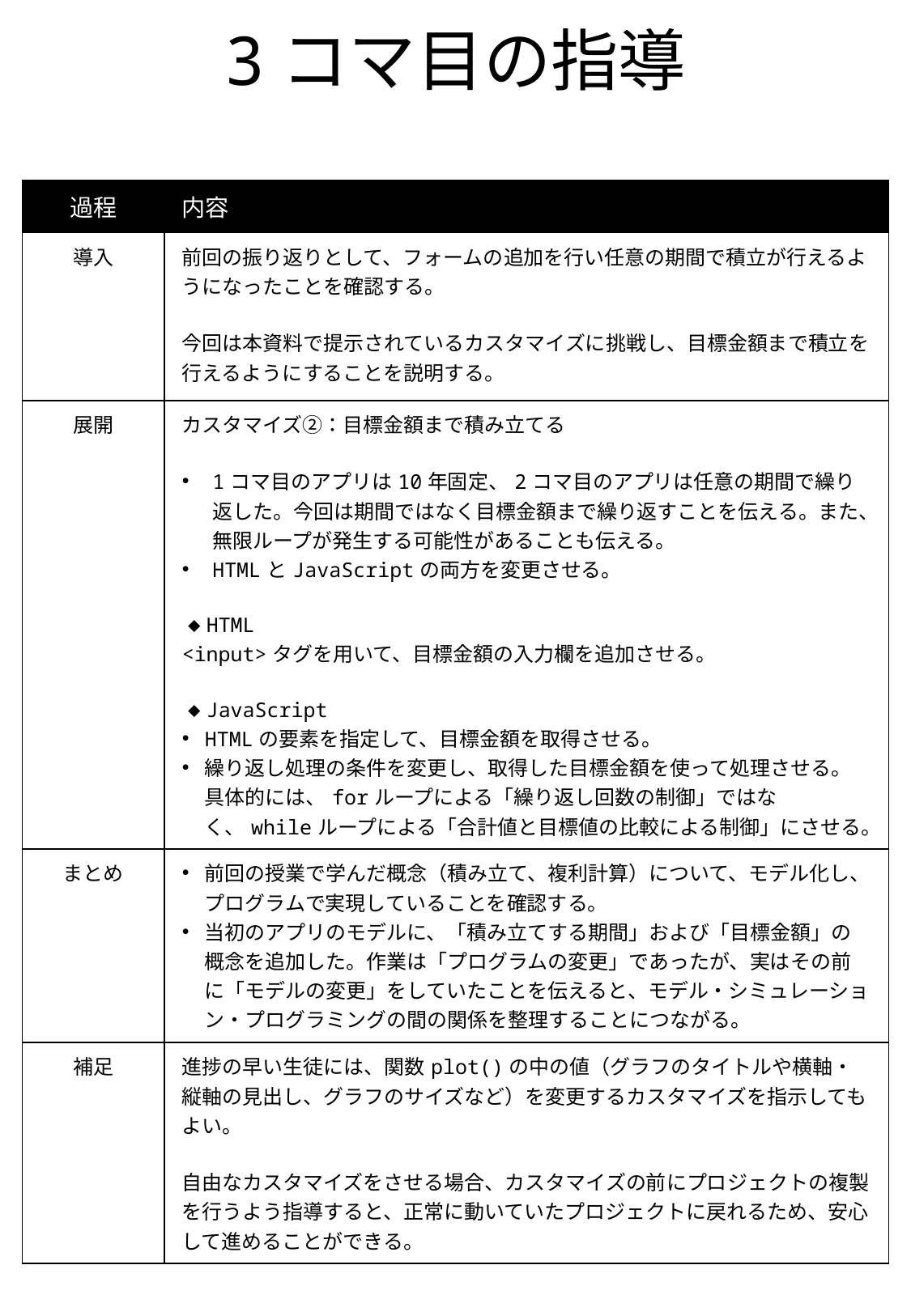

# 3コマ目の指導
| 過程 | 内容 |
| --- | --- |
| 導入 | 前回の振り返りとして、フォームの追加を行い任意の期間で積立が行えるようになったことを確認する。 今回は本資料で提示されているカスタマイズに挑戦し、目標金額まで積立を行えるようにすることを説明する。 |
| 展開 | カスタマイズ②：目標金額まで積み立てる 1コマ目のアプリは10年固定、2コマ目のアプリは任意の期間で繰り返した。今回は期間ではなく目標金額まで繰り返すことを伝える。また、無限ループが発生する可能性があることも伝える。 HTMLとJavaScriptの両方を変更させる。 ◆HTML <input>タグを用いて、目標金額の入力欄を追加させる。 ◆JavaScript HTMLの要素を指定して、目標金額を取得させる。 繰り返し処理の条件を変更し、取得した目標金額を使って処理させる。具体的には、forループによる「繰り返し回数の制御」ではなく、whileループによる「合計値と目標値の比較による制御」にさせる。 |
| まとめ | 前回の授業で学んだ概念（積み立て、複利計算）について、モデル化し、プログラムで実現していることを確認する。 当初のアプリのモデルに、「積み立てする期間」および「目標金額」の概念を追加した。作業は「プログラムの変更」であったが、実はその前に「モデルの変更」をしていたことを伝えると、モデル・シミュレーション・プログラミングの間の関係を整理することにつながる。 |
| 補足 | 進捗の早い生徒には、関数plot()の中の値（グラフのタイトルや横軸・縦軸の見出し、グラフのサイズなど）を変更するカスタマイズを指示してもよい。 自由なカスタマイズをさせる場合、カスタマイズの前にプロジェクトの複製を行うよう指導すると、正常に動いていたプロジェクトに戻れるため、安心して進めることができる。 |